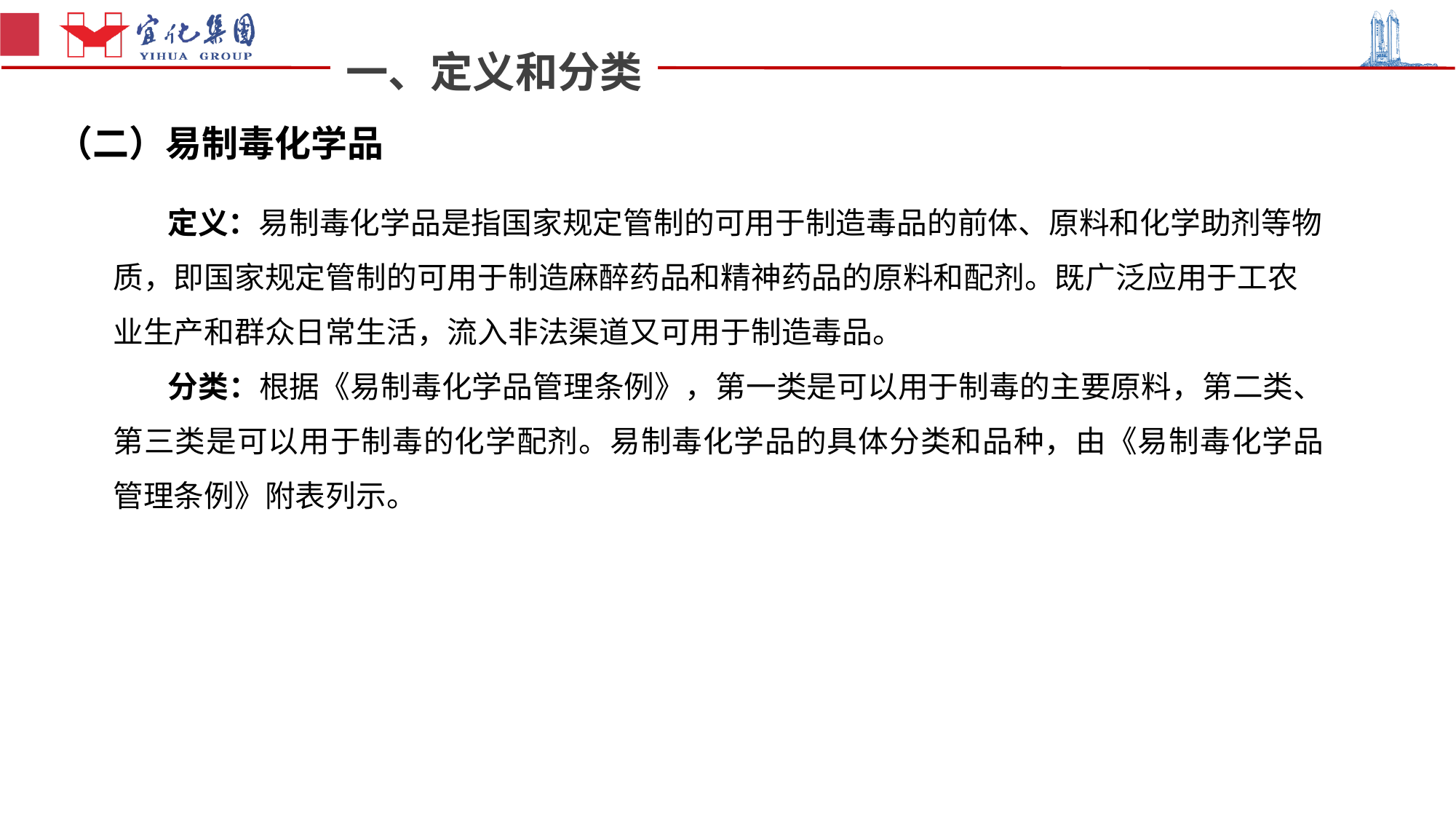

一、定义和分类
（二）易制毒化学品

定义：易制毒化学品是指国家规定管制的可用于制造毒品的前体、原料和化学助剂等物质，即国家规定管制的可用于制造麻醉药品和精神药品的原料和配剂。既广泛应用于工农业生产和群众日常生活，流入非法渠道又可用于制造毒品。
分类：根据《易制毒化学品管理条例》，第一类是可以用于制毒的主要原料，第二类、第三类是可以用于制毒的化学配剂。易制毒化学品的具体分类和品种，由《易制毒化学品管理条例》附表列示。